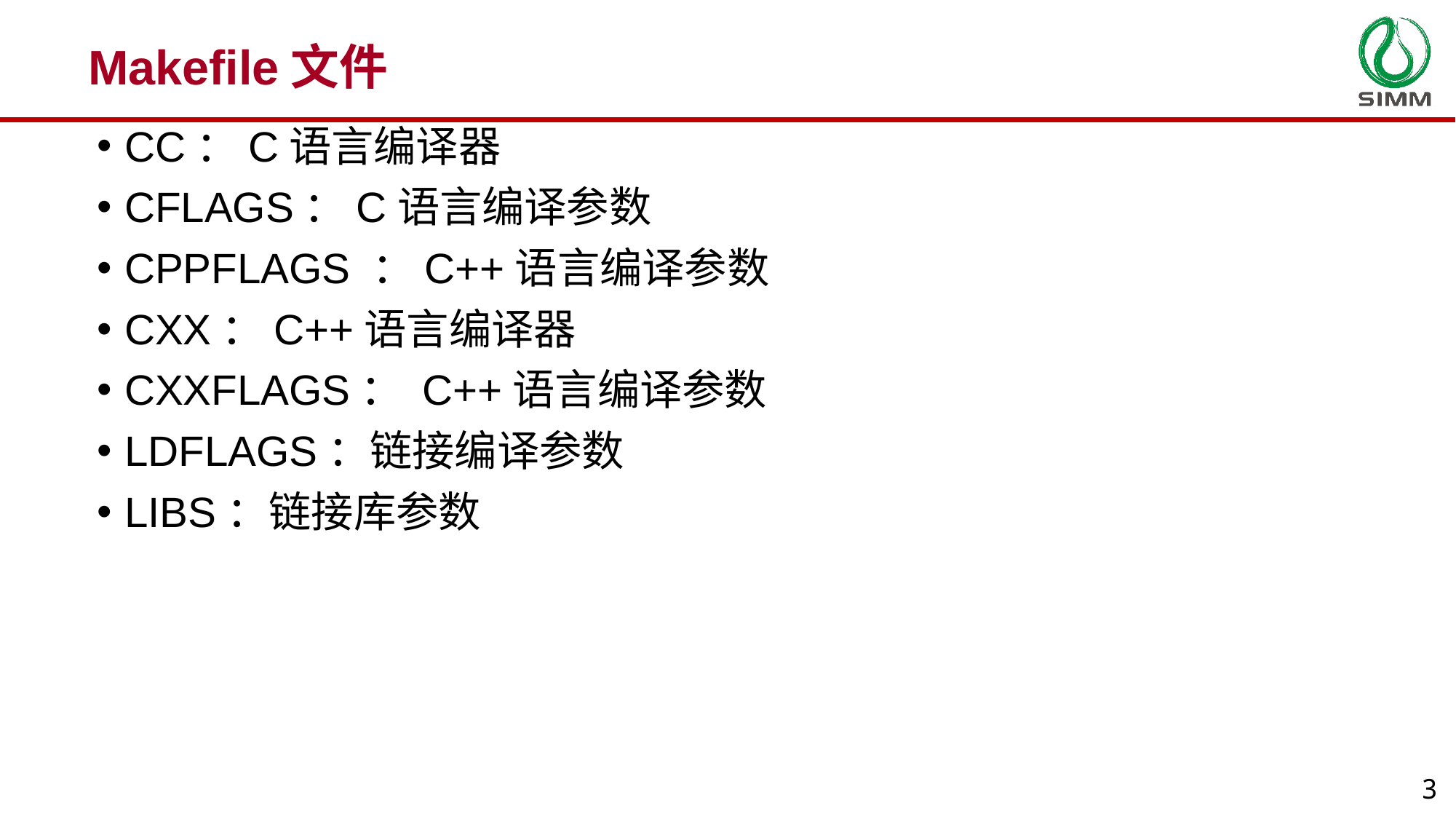

Makefile文件
CC：C语言编译器
CFLAGS：C语言编译参数
CPPFLAGS ：C++语言编译参数
CXX：C++语言编译器
CXXFLAGS： C++语言编译参数
LDFLAGS：链接编译参数
LIBS：链接库参数

3